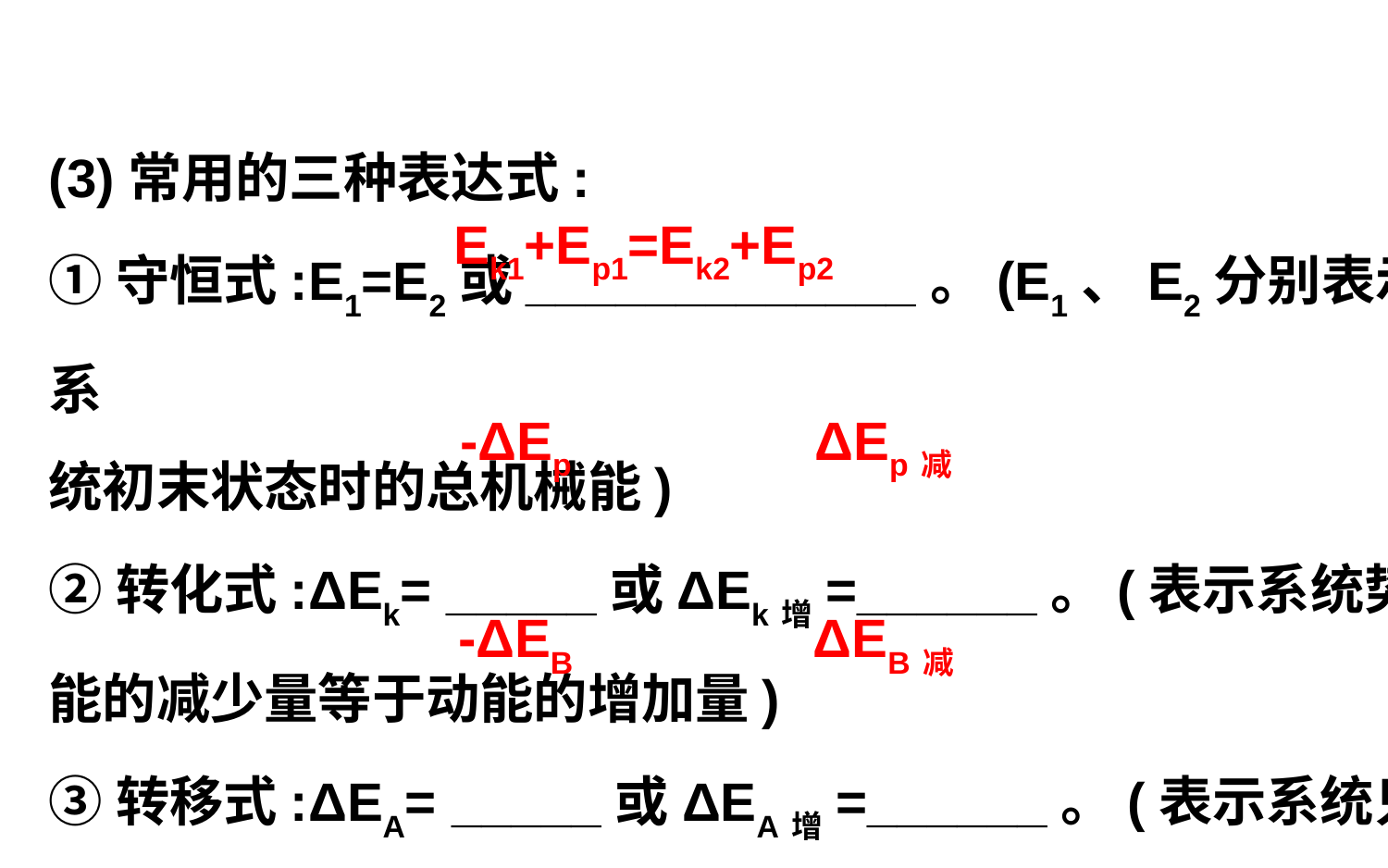

(3)常用的三种表达式:
①守恒式:E1=E2或_____________。(E1、E2分别表示系
统初末状态时的总机械能)
②转化式:ΔEk= _____或ΔEk增=______。(表示系统势
能的减少量等于动能的增加量)
③转移式:ΔEA= _____或ΔEA增=______。(表示系统只
有A、B两物体时,A增加的机械能等于B减少的机械能)
Ek1+Ep1=Ek2+Ep2
-ΔEp
ΔEp减
-ΔEB
ΔEB减